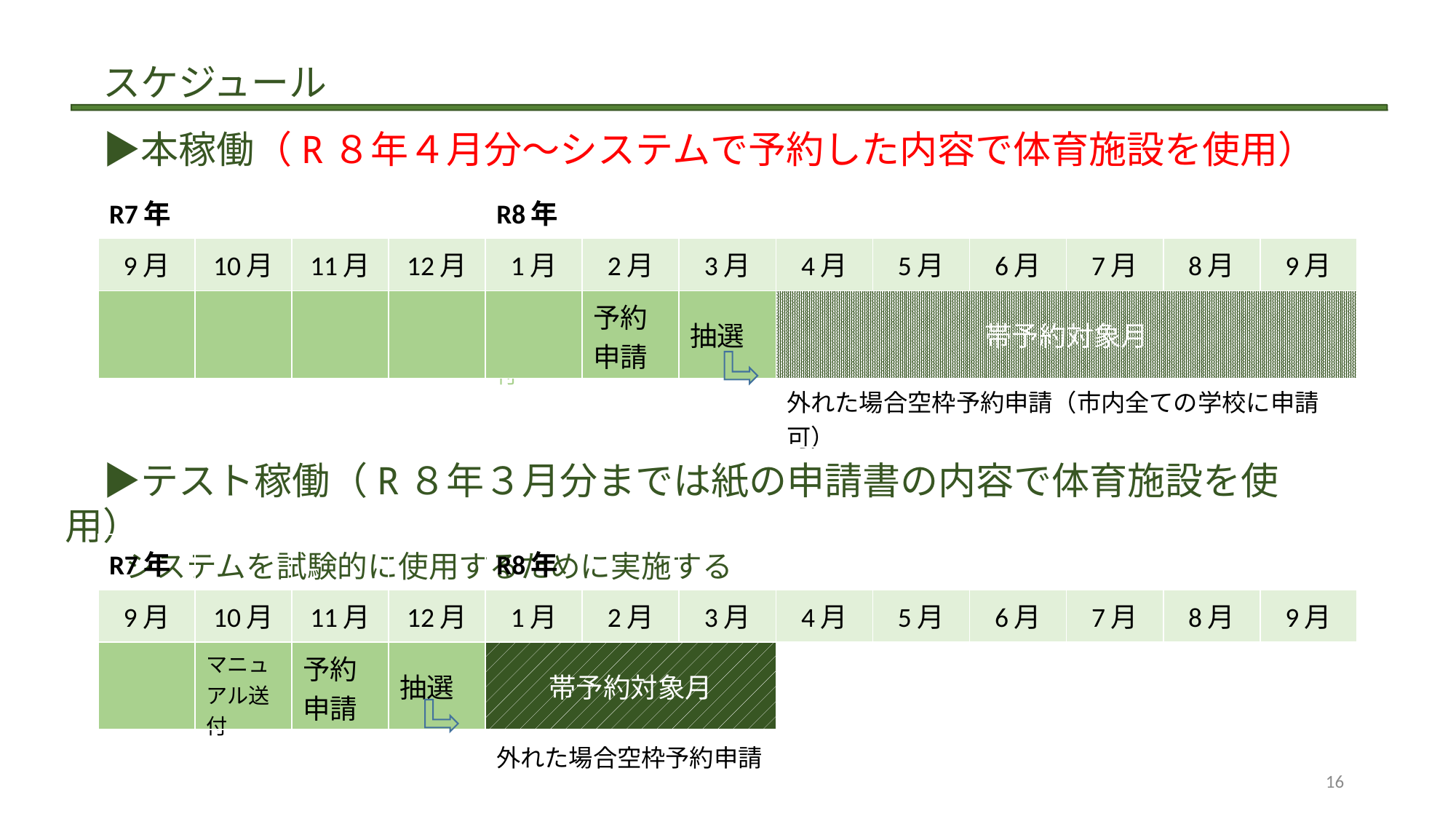

スケジュール

　▶本稼働（R８年４月分～システムで予約した内容で体育施設を使用）
| R7年 |  |  |  | R8年 |  |  |  |  |  |  |  |  |
| --- | --- | --- | --- | --- | --- | --- | --- | --- | --- | --- | --- | --- |
| 9月 | 10月 | 11月 | 12月 | 1月 | 2月 | 3月 | 4月 | 5月 | 6月 | 7月 | 8月 | 9月 |
|  |  |  |  | マニュアル送付 | 予約申請 | 抽選 | 帯予約対象月 |  |  |  |  |  |
|  |  |  |  |  |  |  | 外れた場合空枠予約申請（市内全ての学校に申請可） |  |  |  |  |  |
|  |  |
| --- | --- |

　▶テスト稼働（R８年３月分までは紙の申請書の内容で体育施設を使用）
　　システムを試験的に使用するために実施する
| R7年 |  |  |  | R8年 |  |  |  |  |  |  |  |  |
| --- | --- | --- | --- | --- | --- | --- | --- | --- | --- | --- | --- | --- |
| 9月 | 10月 | 11月 | 12月 | 1月 | 2月 | 3月 | 4月 | 5月 | 6月 | 7月 | 8月 | 9月 |
|  | マニュアル送付 | 予約申請 | 抽選 | 帯予約対象月 |  |  |  |  |  |  |  |  |
|  |  |  |  | 外れた場合空枠予約申請 |  |  |  |  |  |  |  |  |

16